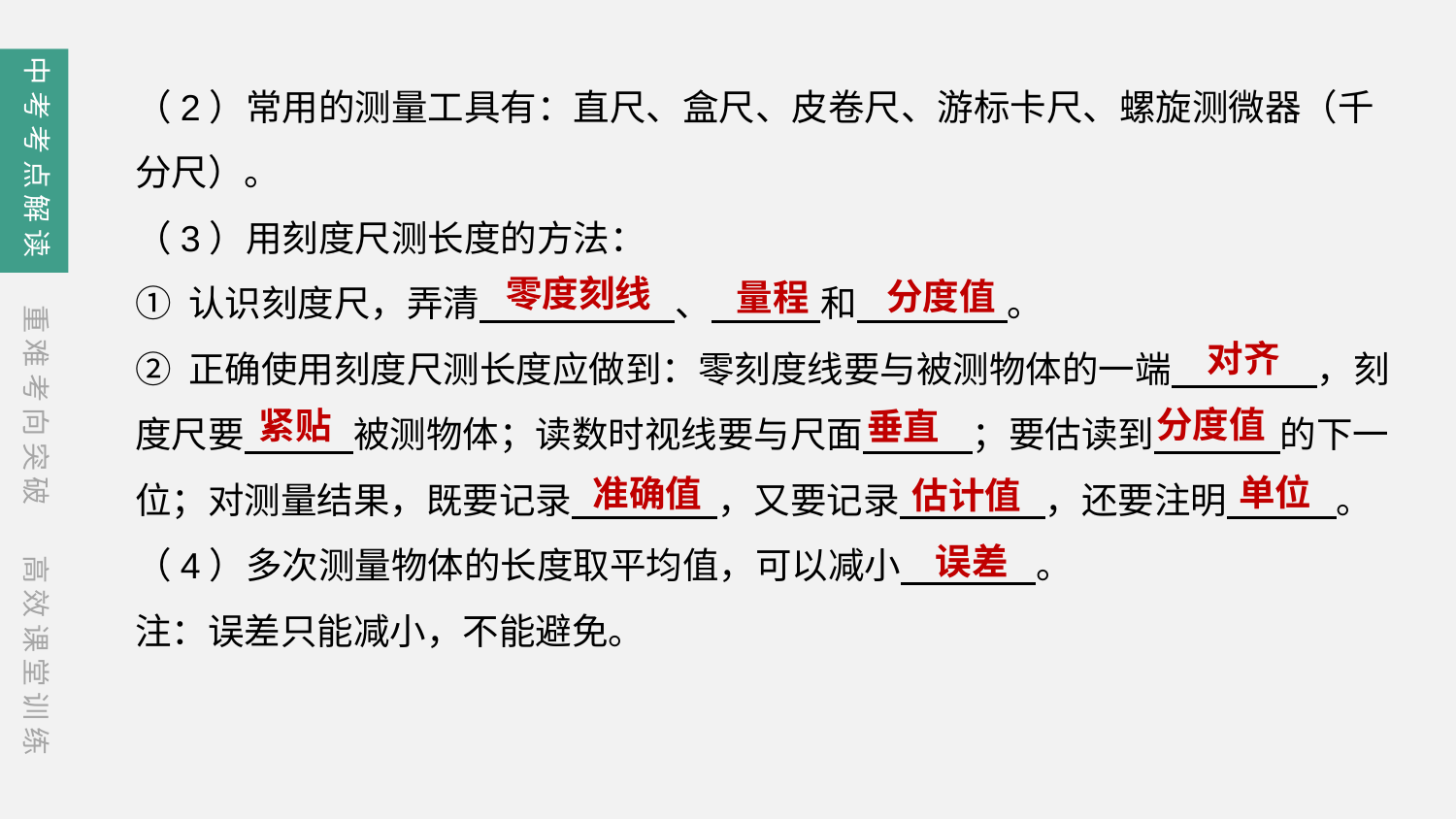

中考考点解读

（2）常用的测量工具有：直尺、盒尺、皮卷尺、游标卡尺、螺旋测微器（千分尺）。
（3）用刻度尺测长度的方法：
① 认识刻度尺，弄清　　　　      、　　　和　　　     。
② 正确使用刻度尺测长度应做到：零刻度线要与被测物体的一端　　　　，刻度尺要　　　被测物体；读数时视线要与尺面　　　；要估读到　　  　的下一位；对测量结果，既要记录　　　　，又要记录　　　　，还要注明　　　。
（4）多次测量物体的长度取平均值，可以减小　            。
注：误差只能减小，不能避免。
零度刻线
分度值
量程
重难考向突破
对齐
分度值
紧贴
垂直
单位
准确值
估计值
误差
高效课堂训练